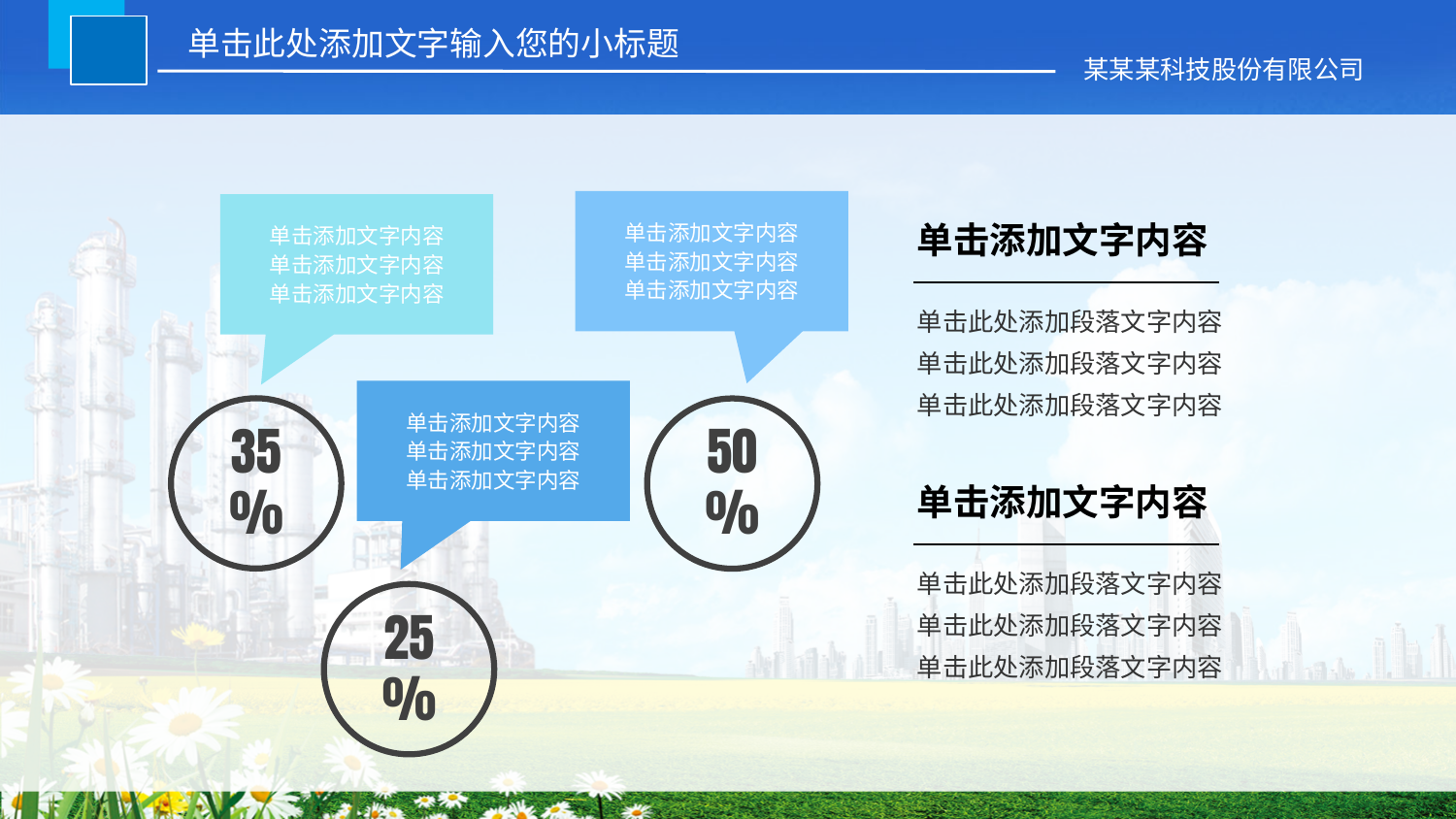

单击此处添加文字输入您的小标题
某某某科技股份有限公司

单击添加文字内容
单击添加文字内容
单击添加文字内容

单击添加文字内容
单击添加文字内容
单击添加文字内容

单击添加文字内容
单击此处添加段落文字内容
单击此处添加段落文字内容
单击此处添加段落文字内容

单击添加文字内容
单击添加文字内容
单击添加文字内容

35%
50%
单击添加文字内容
单击此处添加段落文字内容
单击此处添加段落文字内容
单击此处添加段落文字内容
25%